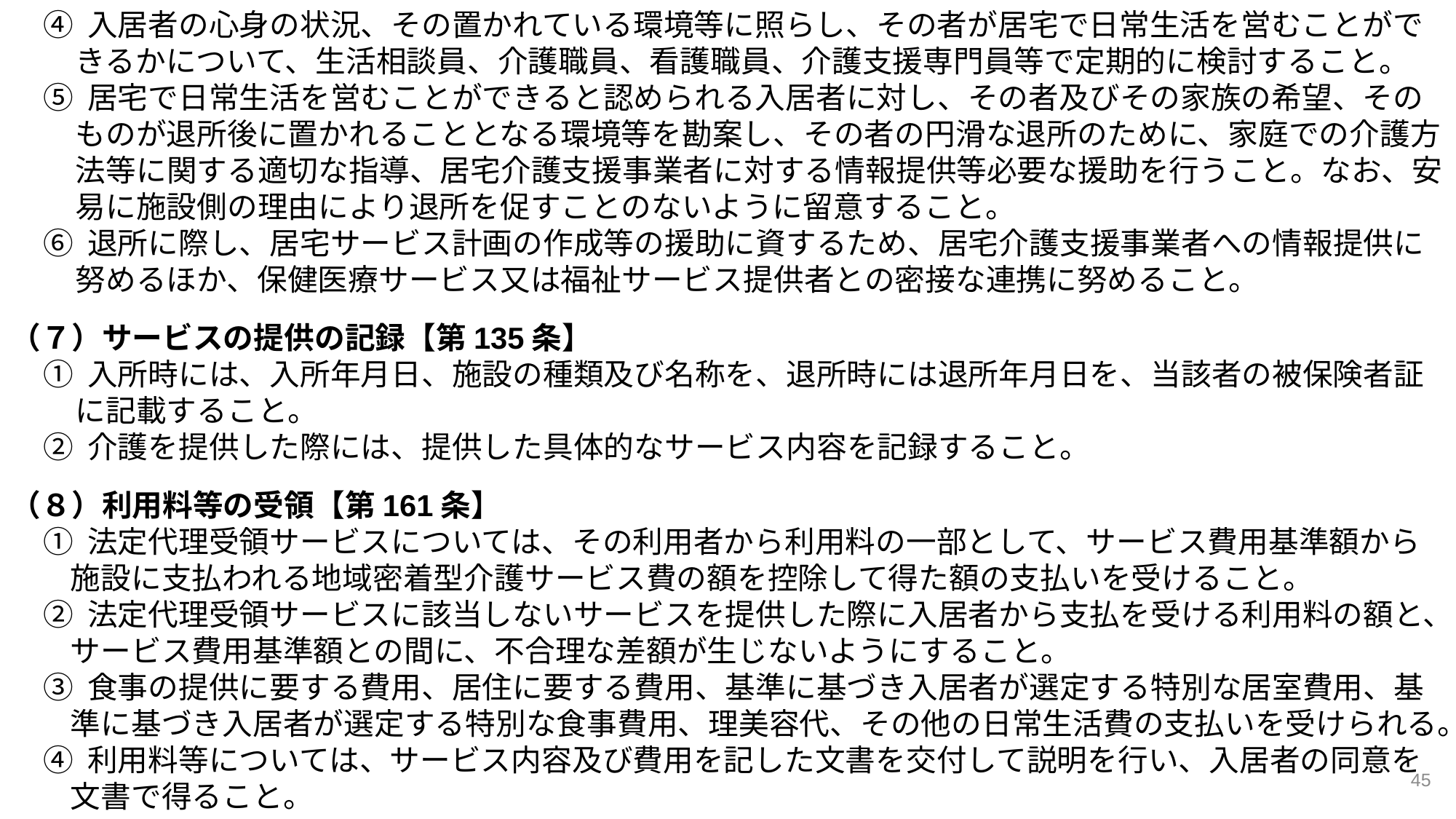

④ 入居者の心身の状況、その置かれている環境等に照らし、その者が居宅で日常生活を営むことができるかについて、生活相談員、介護職員、看護職員、介護支援専門員等で定期的に検討すること。
⑤ 居宅で日常生活を営むことができると認められる入居者に対し、その者及びその家族の希望、そのものが退所後に置かれることとなる環境等を勘案し、その者の円滑な退所のために、家庭での介護方法等に関する適切な指導、居宅介護支援事業者に対する情報提供等必要な援助を行うこと。なお、安易に施設側の理由により退所を促すことのないように留意すること。
⑥ 退所に際し、居宅サービス計画の作成等の援助に資するため、居宅介護支援事業者への情報提供に努めるほか、保健医療サービス又は福祉サービス提供者との密接な連携に努めること。

（７）サービスの提供の記録【第135条】
① 入所時には、入所年月日、施設の種類及び名称を、退所時には退所年月日を、当該者の被保険者証に記載すること。
② 介護を提供した際には、提供した具体的なサービス内容を記録すること。

（８）利用料等の受領【第161条】
① 法定代理受領サービスについては、その利用者から利用料の一部として、サービス費用基準額から施設に支払われる地域密着型介護サービス費の額を控除して得た額の支払いを受けること。
② 法定代理受領サービスに該当しないサービスを提供した際に入居者から支払を受ける利用料の額と、サービス費用基準額との間に、不合理な差額が生じないようにすること。
③ 食事の提供に要する費用、居住に要する費用、基準に基づき入居者が選定する特別な居室費用、基準に基づき入居者が選定する特別な食事費用、理美容代、その他の日常生活費の支払いを受けられる。
④ 利用料等については、サービス内容及び費用を記した文書を交付して説明を行い、入居者の同意を文書で得ること。
45